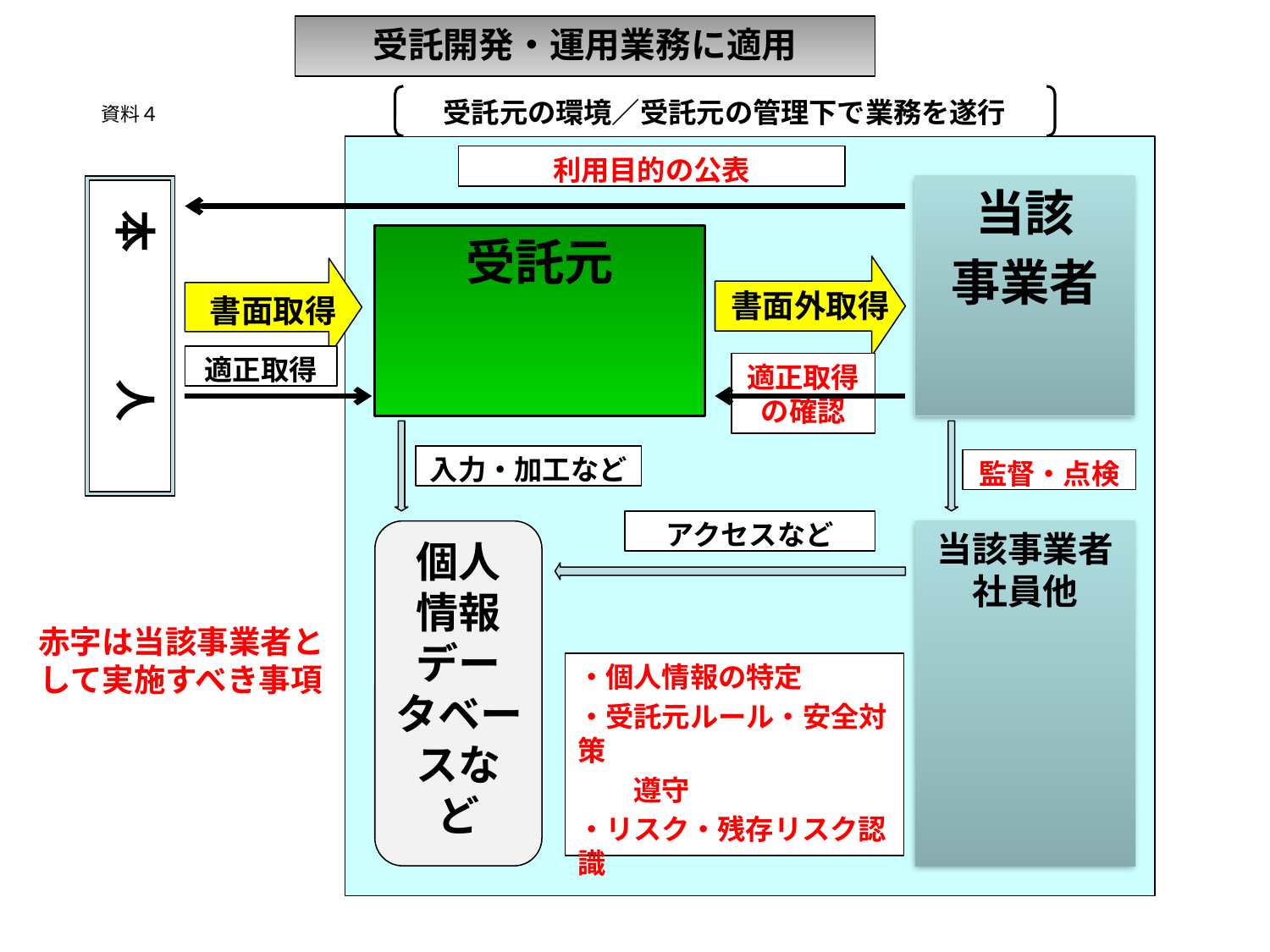

受託開発・運用業務に適用
受託元の環境／受託元の管理下で業務を遂行
資料４

利用目的の公表

当該
事業者
本　　　人
受託元

書面外取得
書面取得
適正取得
適正取得の確認
入力・加工など
監督・点検

アクセスなど
個人情報データベースなど
当該事業者社員他

赤字は当該事業者として実施すべき事項
・個人情報の特定
・受託元ルール・安全対策
　　遵守
・リスク・残存リスク認識